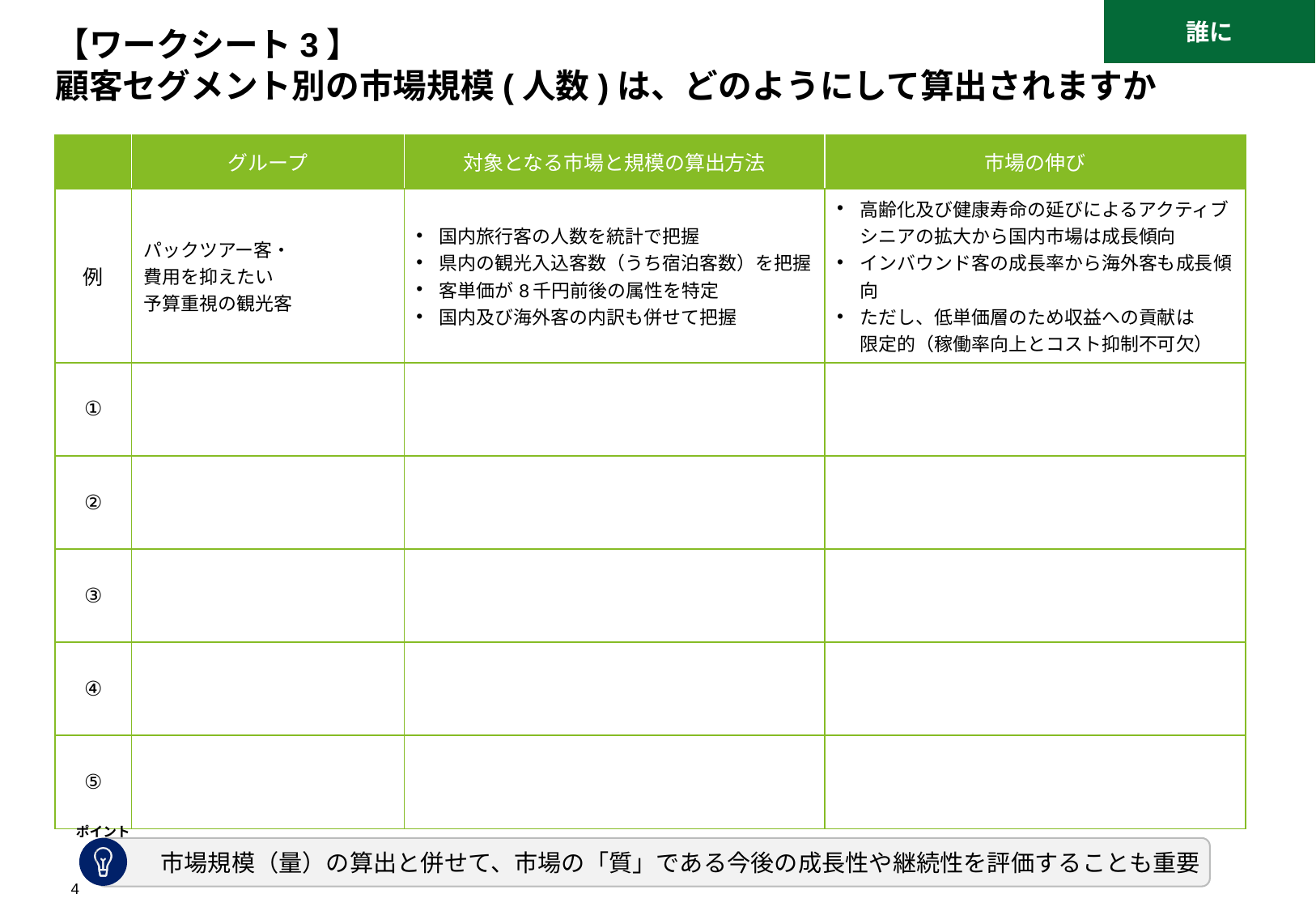

誰に
# 【ワークシート3】 顧客セグメント別の市場規模(人数)は、どのようにして算出されますか

|  | グループ | 対象となる市場と規模の算出方法 | 市場の伸び |
| --- | --- | --- | --- |
| 例 | パックツアー客・ 費用を抑えたい 予算重視の観光客 | 国内旅行客の人数を統計で把握 県内の観光入込客数（うち宿泊客数）を把握 客単価が8千円前後の属性を特定 国内及び海外客の内訳も併せて把握 | 高齢化及び健康寿命の延びによるアクティブ シニアの拡大から国内市場は成長傾向 インバウンド客の成長率から海外客も成長傾向 ただし、低単価層のため収益への貢献は 限定的（稼働率向上とコスト抑制不可欠） |
| ① |  |  |  |
| ② |  |  |  |
| ③ |  |  |  |
| ④ |  |  |  |
| ⑤ |  |  |  |
ポイント

市場規模（量）の算出と併せて、市場の「質」である今後の成長性や継続性を評価することも重要
4